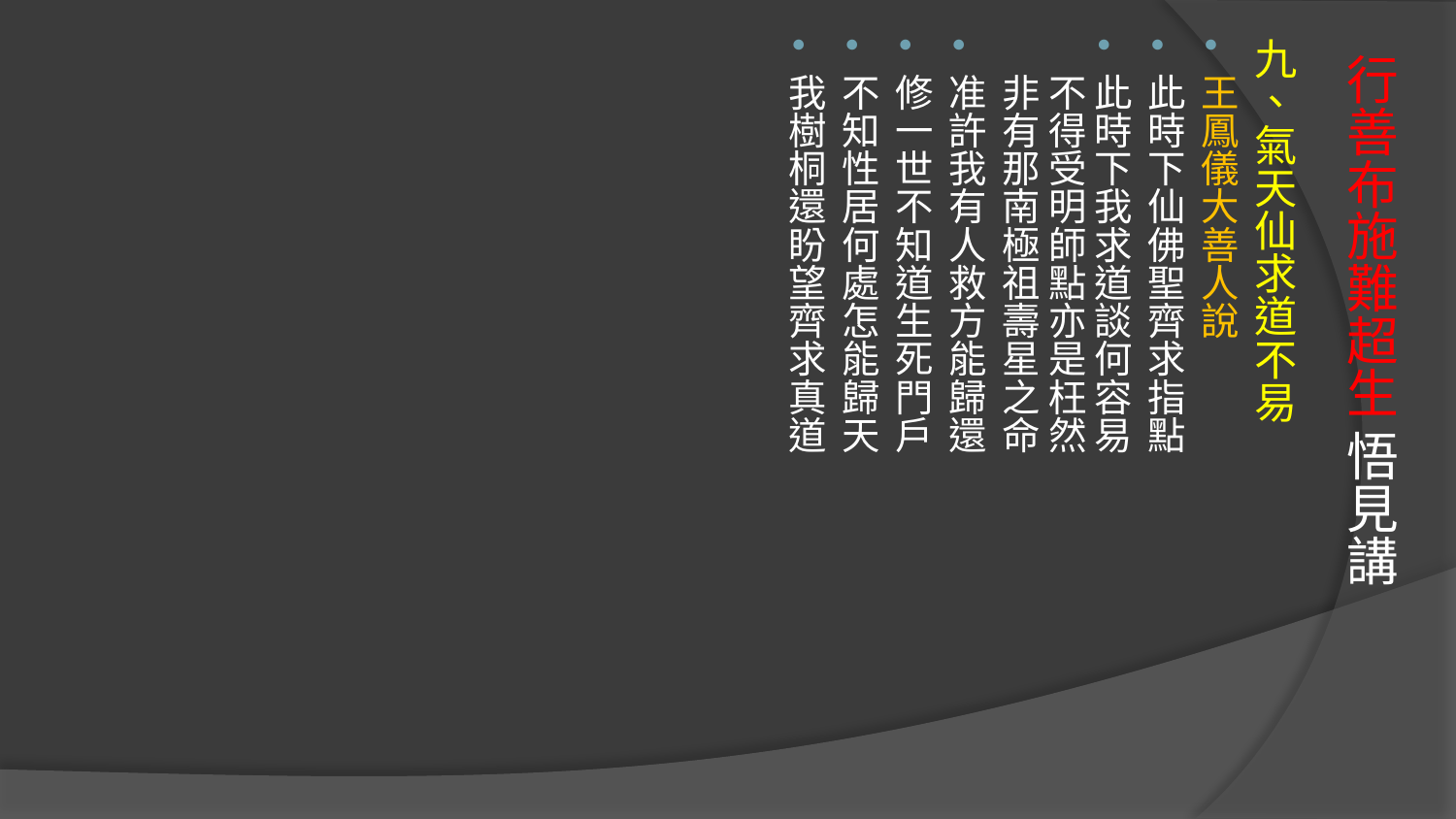

九、氣天仙求道不易
王鳳儀大善人說
此時下仙佛聖齊求指點
此時下我求道談何容易
不得受明師點亦是枉然
非有那南極祖壽星之命
准許我有人救方能歸還
修一世不知道生死門戶
不知性居何處怎能歸天
我樹桐還盼望齊求真道

# 行善布施難超生 悟見講